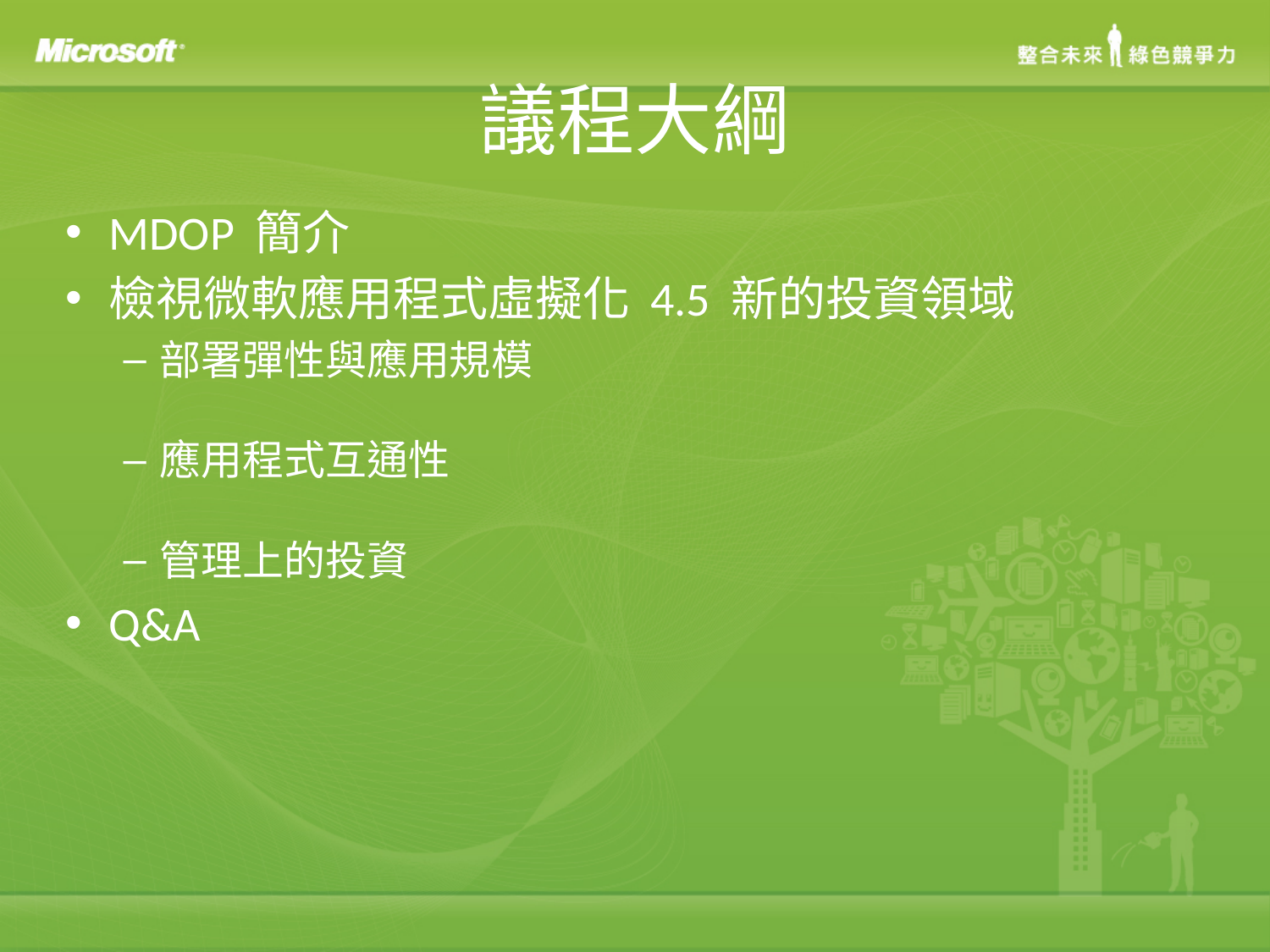

# 議程大綱
MDOP 簡介
檢視微軟應用程式虛擬化 4.5 新的投資領域
部署彈性與應用規模

應用程式互通性

管理上的投資
Q&A